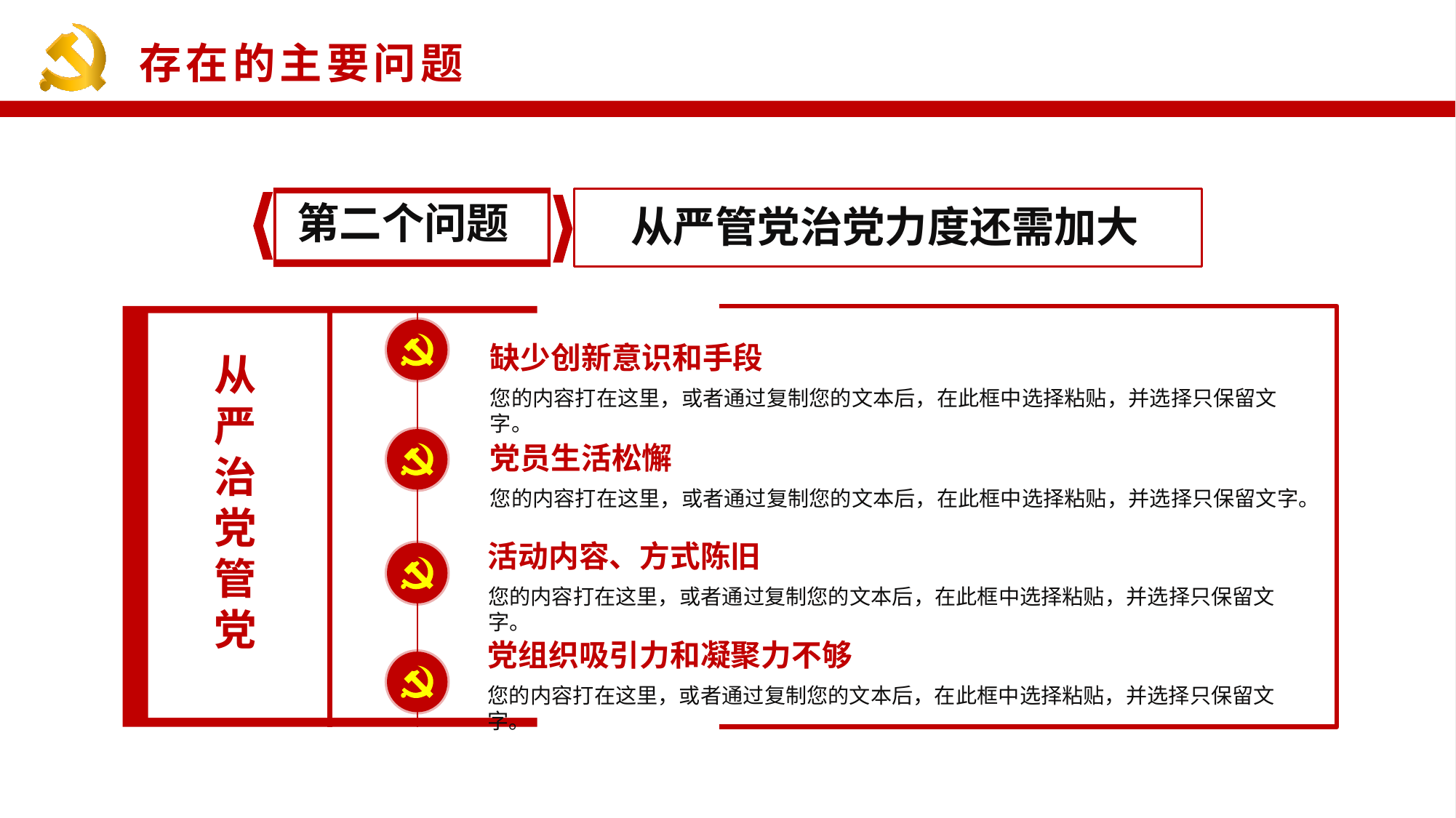

第二个问题

从严管党治党力度还需加大

从严治党管党

缺少创新意识和手段
您的内容打在这里，或者通过复制您的文本后，在此框中选择粘贴，并选择只保留文字。

党员生活松懈
您的内容打在这里，或者通过复制您的文本后，在此框中选择粘贴，并选择只保留文字。

活动内容、方式陈旧
您的内容打在这里，或者通过复制您的文本后，在此框中选择粘贴，并选择只保留文字。

党组织吸引力和凝聚力不够
您的内容打在这里，或者通过复制您的文本后，在此框中选择粘贴，并选择只保留文字。